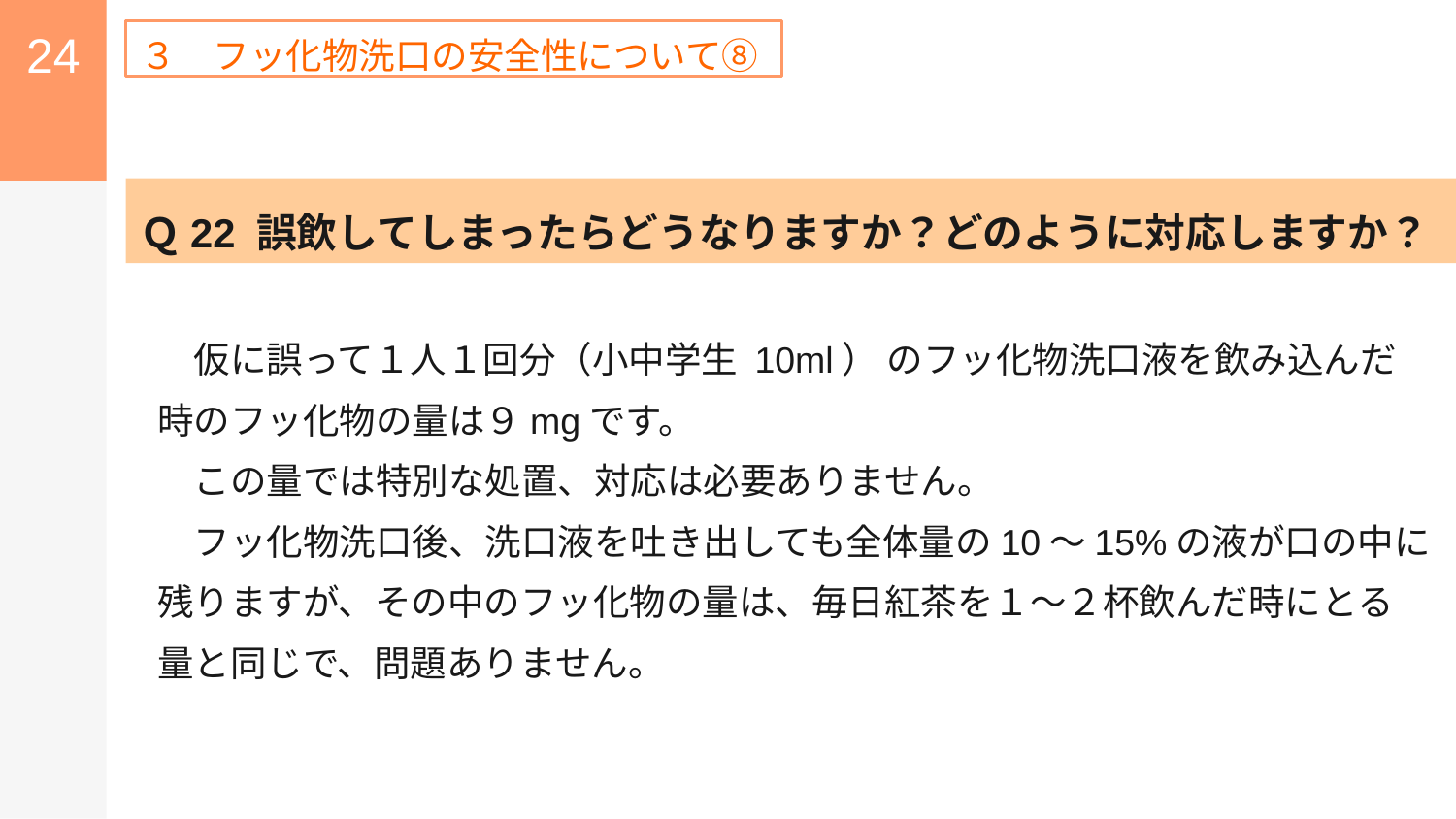

24
３　フッ化物洗口の安全性について⑧
Ｑ22 誤飲してしまったらどうなりますか？どのように対応しますか？
　　仮に誤って１人１回分（小中学生 10ml） のフッ化物洗口液を飲み込んだ
　時のフッ化物の量は９mgです。
　　この量では特別な処置、対応は必要ありません。
　　フッ化物洗口後、洗口液を吐き出しても全体量の10～15%の液が口の中に
　残りますが、その中のフッ化物の量は、毎日紅茶を１～２杯飲んだ時にとる
　量と同じで、問題ありません。